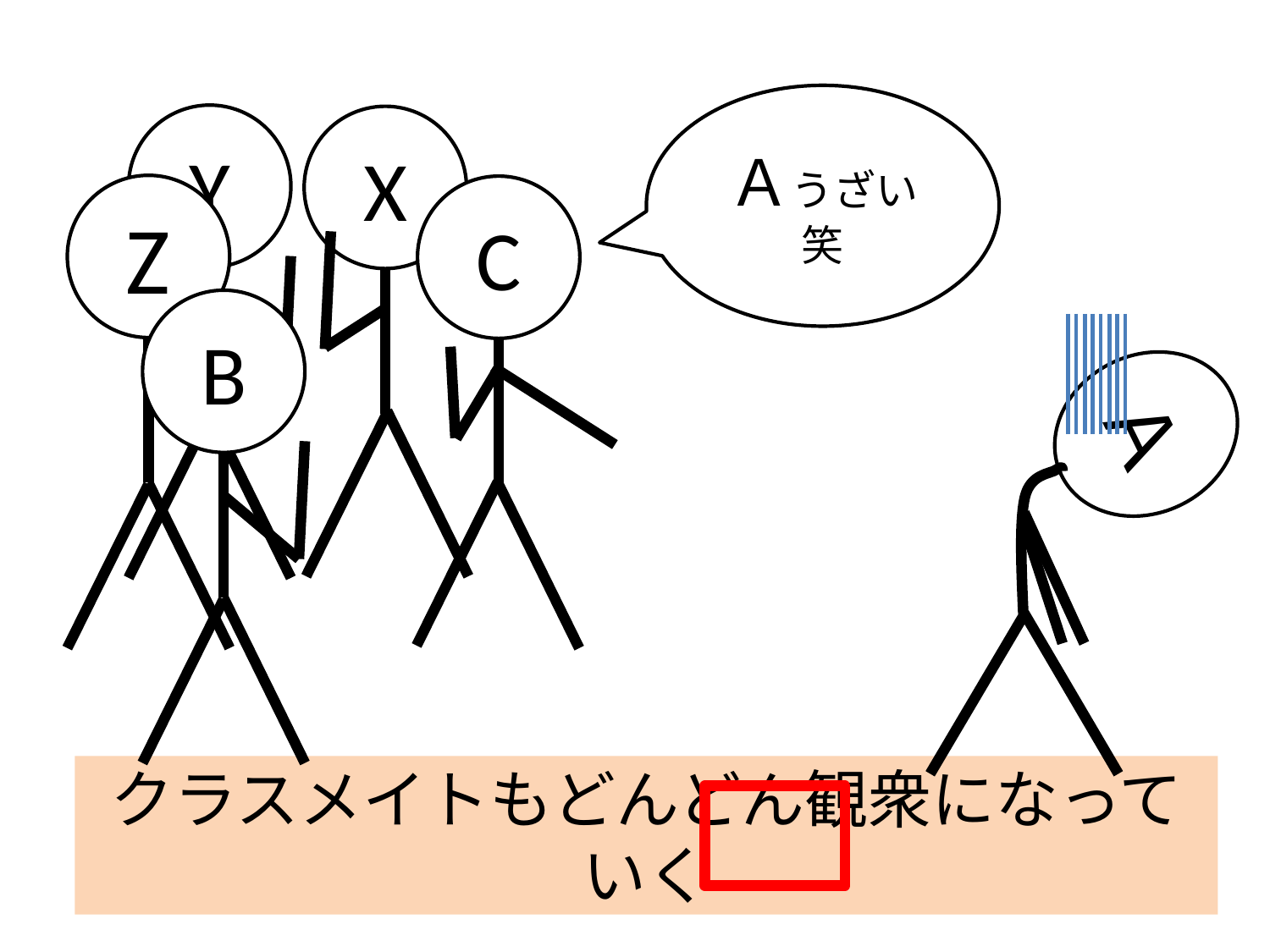

Ａうざい笑
Y
X
Z
C
B
Ａ

クラスメイトもどんどん観衆になっていく